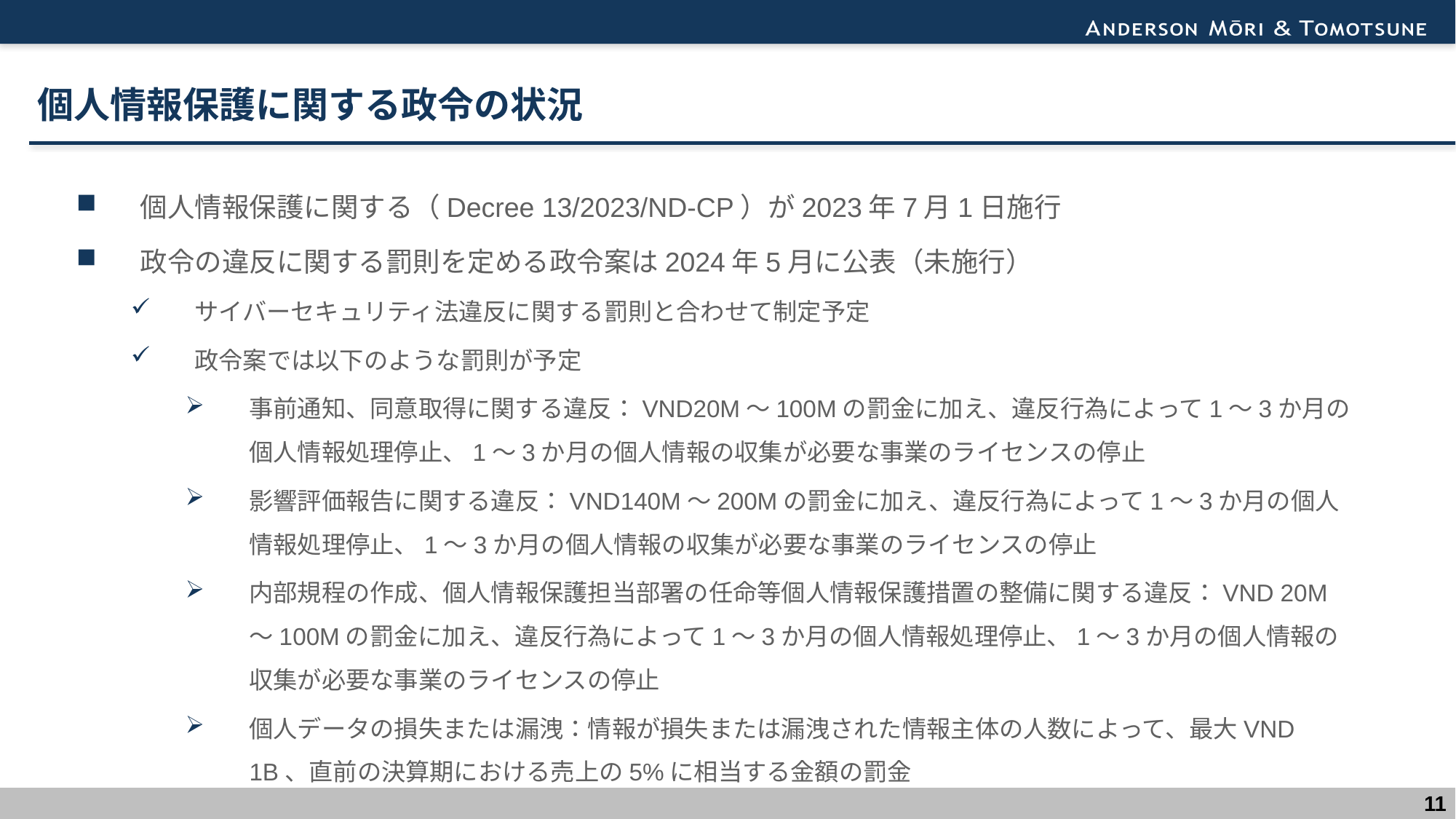

# 個人情報保護に関する政令の状況
個人情報保護に関する（Decree 13/2023/ND-CP）が2023年7月1日施行
政令の違反に関する罰則を定める政令案は2024年5月に公表（未施行）
サイバーセキュリティ法違反に関する罰則と合わせて制定予定
政令案では以下のような罰則が予定
事前通知、同意取得に関する違反：VND20M～100Mの罰金に加え、違反行為によって1～3か月の個人情報処理停止、1～3か月の個人情報の収集が必要な事業のライセンスの停止
影響評価報告に関する違反：VND140M～200Mの罰金に加え、違反行為によって1～3か月の個人情報処理停止、1～3か月の個人情報の収集が必要な事業のライセンスの停止
内部規程の作成、個人情報保護担当部署の任命等個人情報保護措置の整備に関する違反：VND 20M～100Mの罰金に加え、違反行為によって1～3か月の個人情報処理停止、1～3か月の個人情報の収集が必要な事業のライセンスの停止
個人データの損失または漏洩：情報が損失または漏洩された情報主体の人数によって、最大VND 1B、直前の決算期における売上の5%に相当する金額の罰金

11